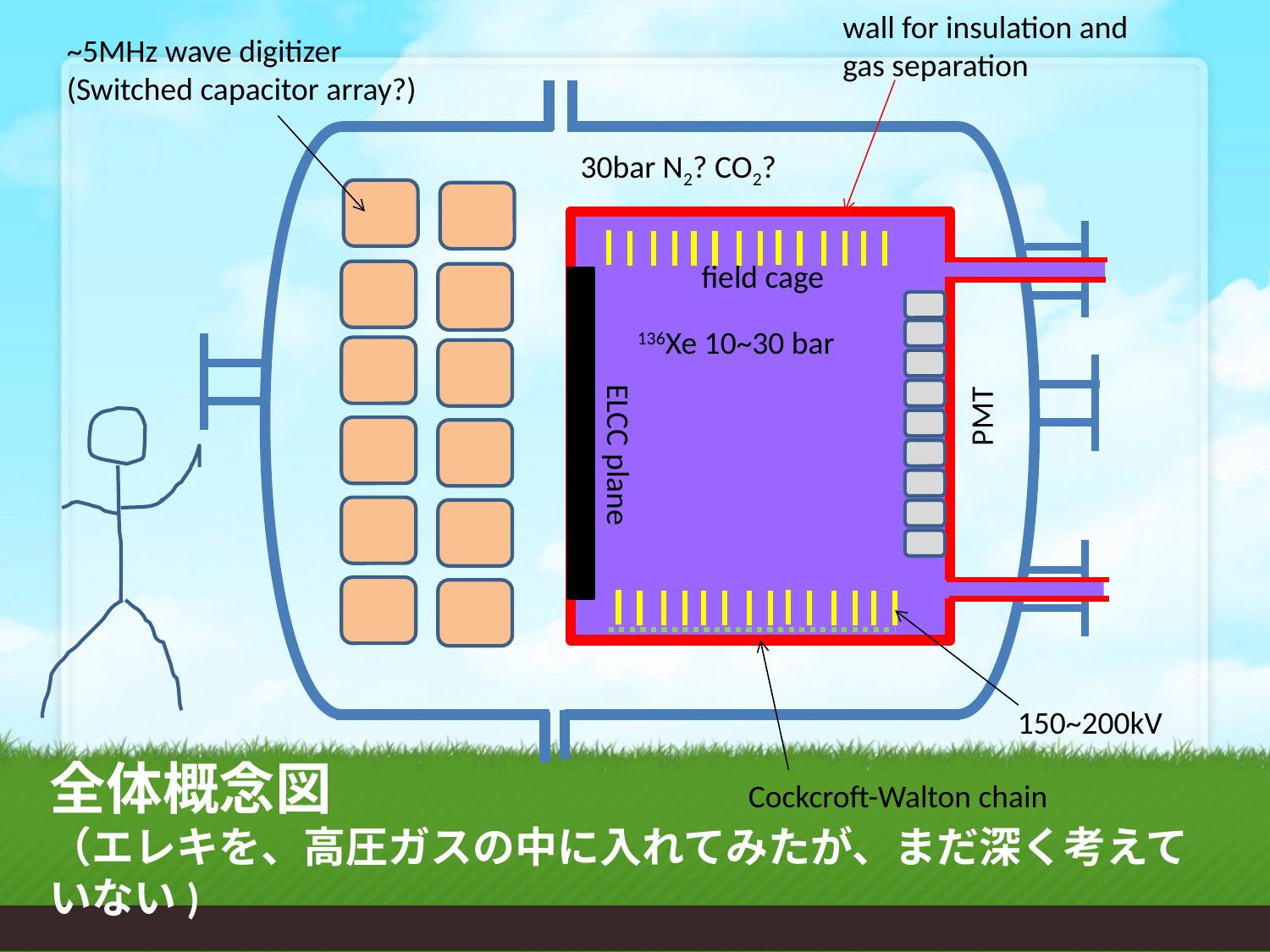

wall for insulation and gas separation
~5MHz wave digitizer
(Switched capacitor array?)

30bar N2? CO2?

field cage

136Xe 10~30 bar

PMT

ELCC plane

150~200kV
Cockcroft-Walton chain
# 全体概念図　 （エレキを、高圧ガスの中に入れてみたが、まだ深く考えていない)